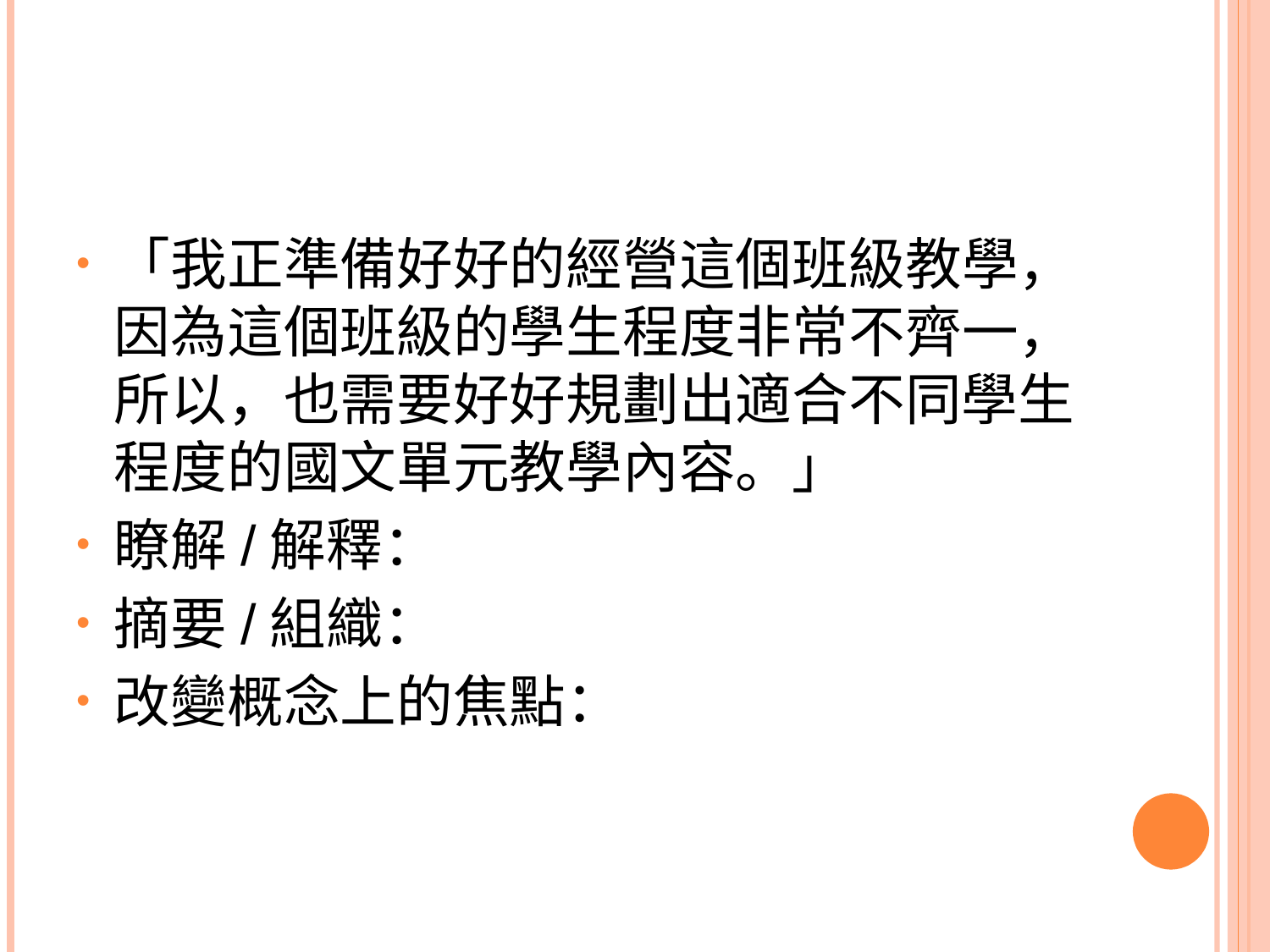

#
「我正準備好好的經營這個班級教學，因為這個班級的學生程度非常不齊一，所以，也需要好好規劃出適合不同學生程度的國文單元教學內容。」
瞭解/解釋：
摘要/組織：
改變概念上的焦點：